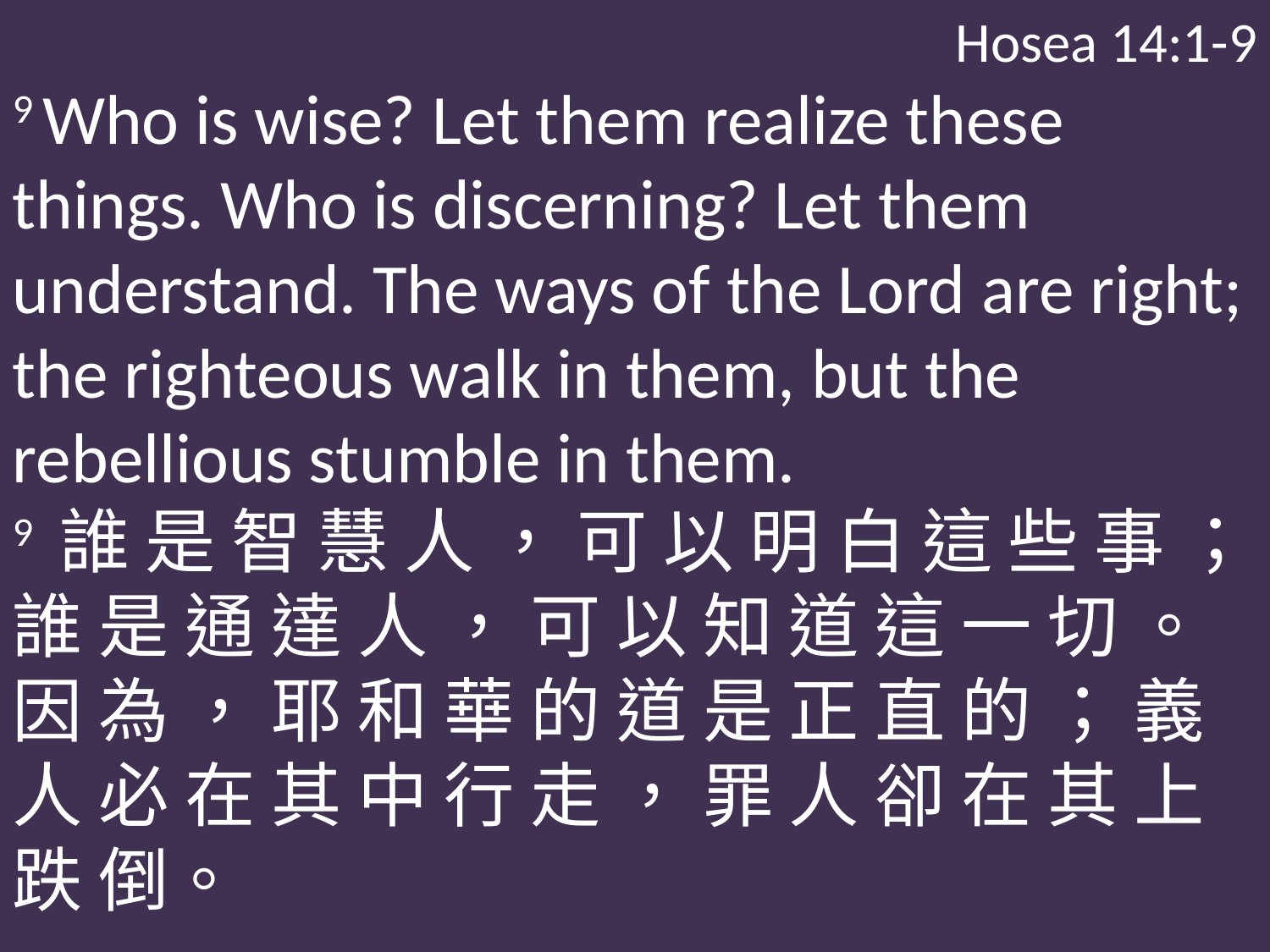

Hosea 14:1-9
9 Who is wise? Let them realize these things. Who is discerning? Let them understand. The ways of the Lord are right; the righteous walk in them, but the rebellious stumble in them.
9 誰 是 智 慧 人 ， 可 以 明 白 這 些 事 ； 誰 是 通 達 人 ， 可 以 知 道 這 一 切 。 因 為 ， 耶 和 華 的 道 是 正 直 的 ； 義 人 必 在 其 中 行 走 ， 罪 人 卻 在 其 上 跌 倒。